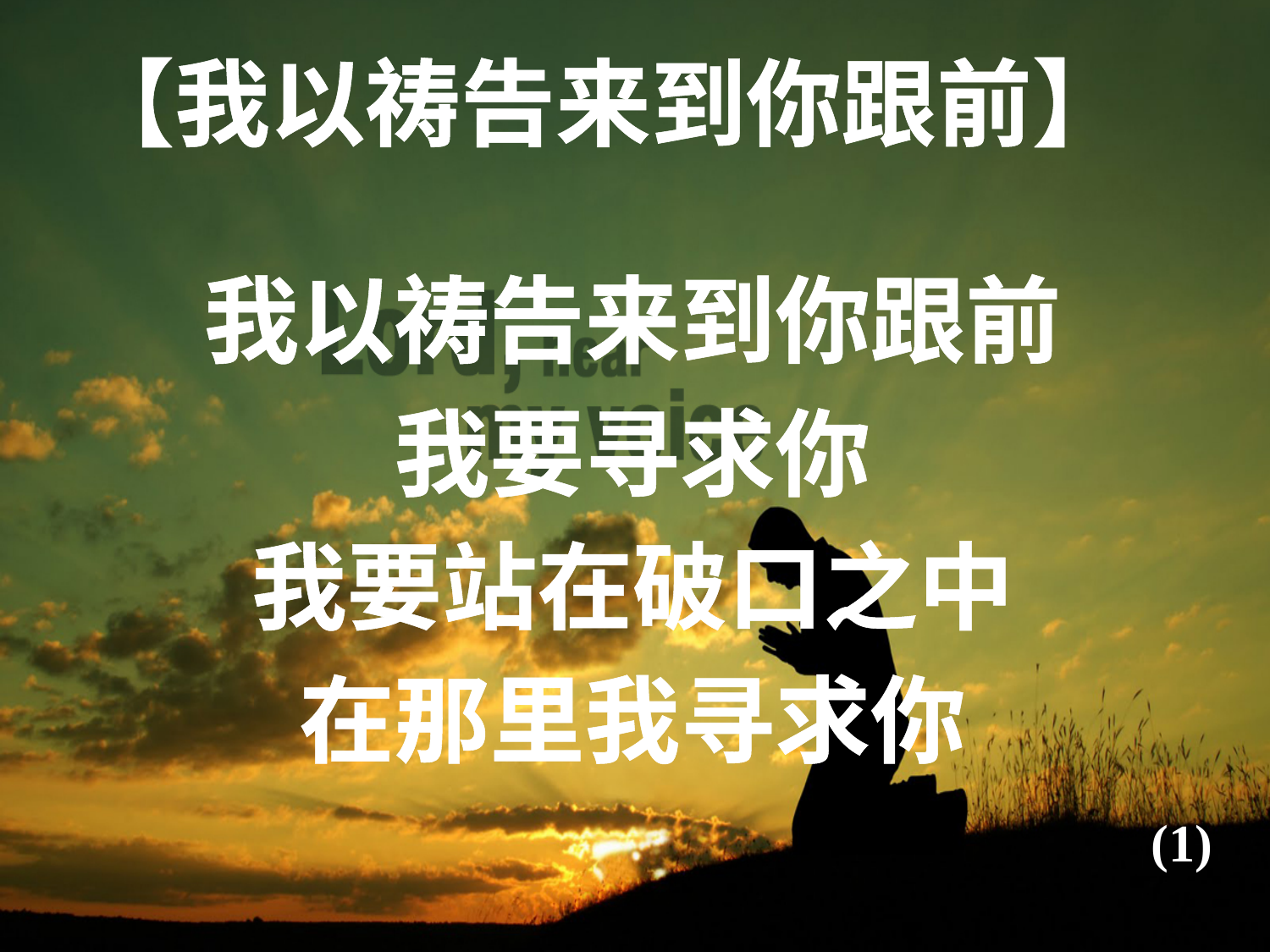

# 【我以祷告来到你跟前】
我以祷告来到你跟前
我要寻求你
我要站在破口之中
在那里我寻求你
(1)